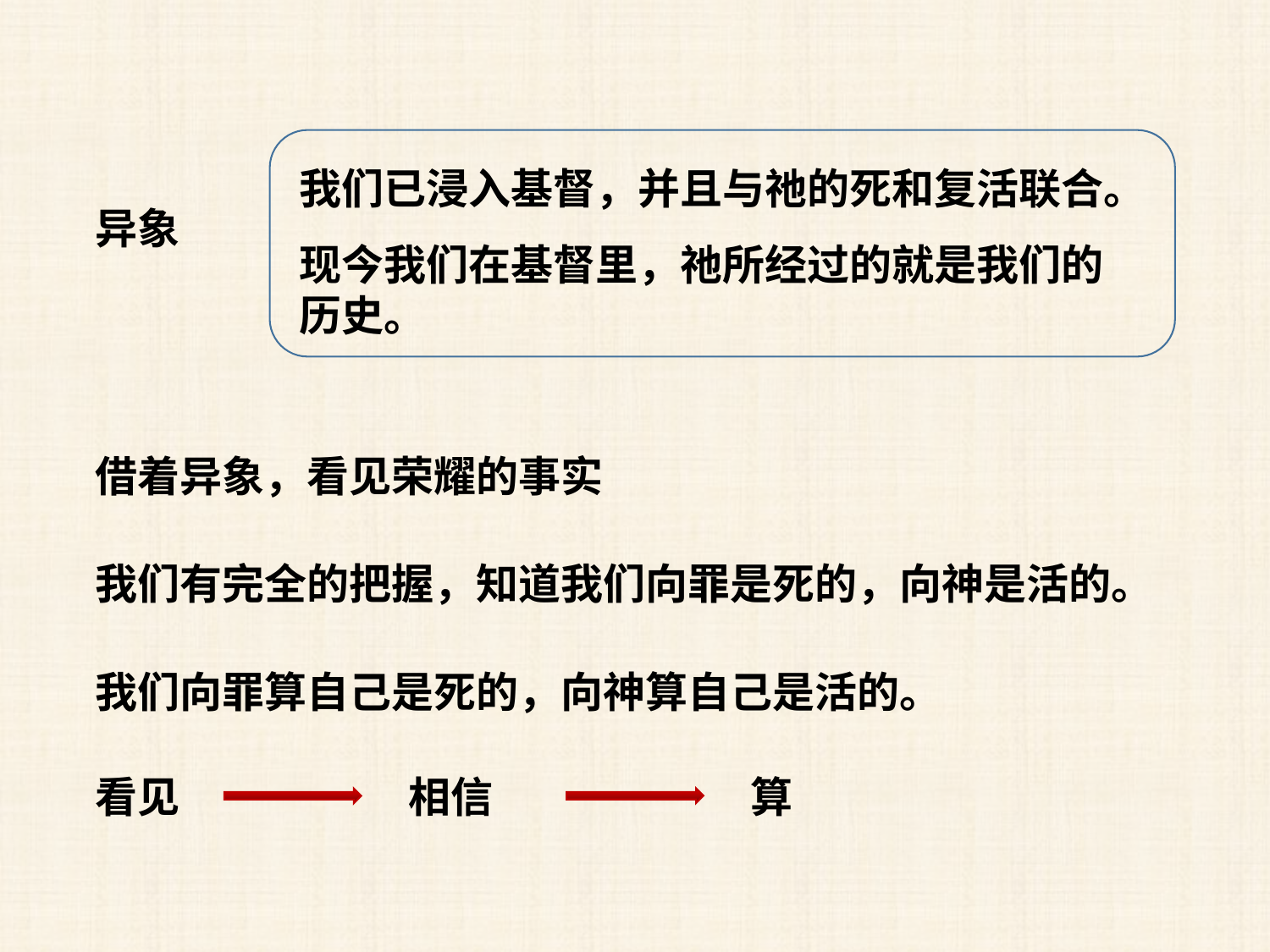

我们已浸入基督，并且与祂的死和复活联合。
异象
现今我们在基督里，祂所经过的就是我们的历史。
借着异象，看见荣耀的事实
我们有完全的把握，知道我们向罪是死的，向神是活的。
我们向罪算自己是死的，向神算自己是活的。
看见                        相信                           算